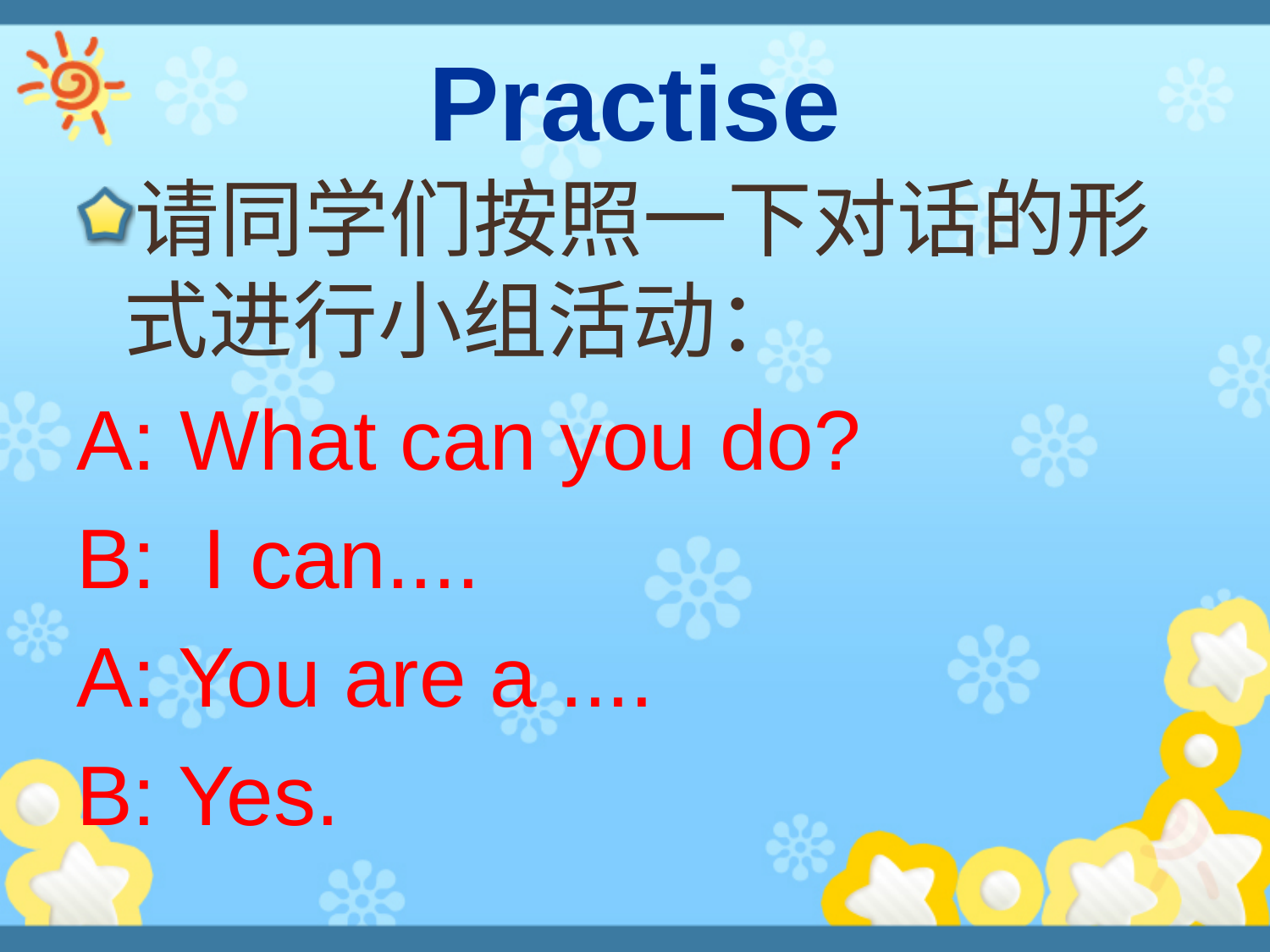

# Practise
请同学们按照一下对话的形式进行小组活动：
A: What can you do?
B:  I can....
A: You are a ....
B: Yes.